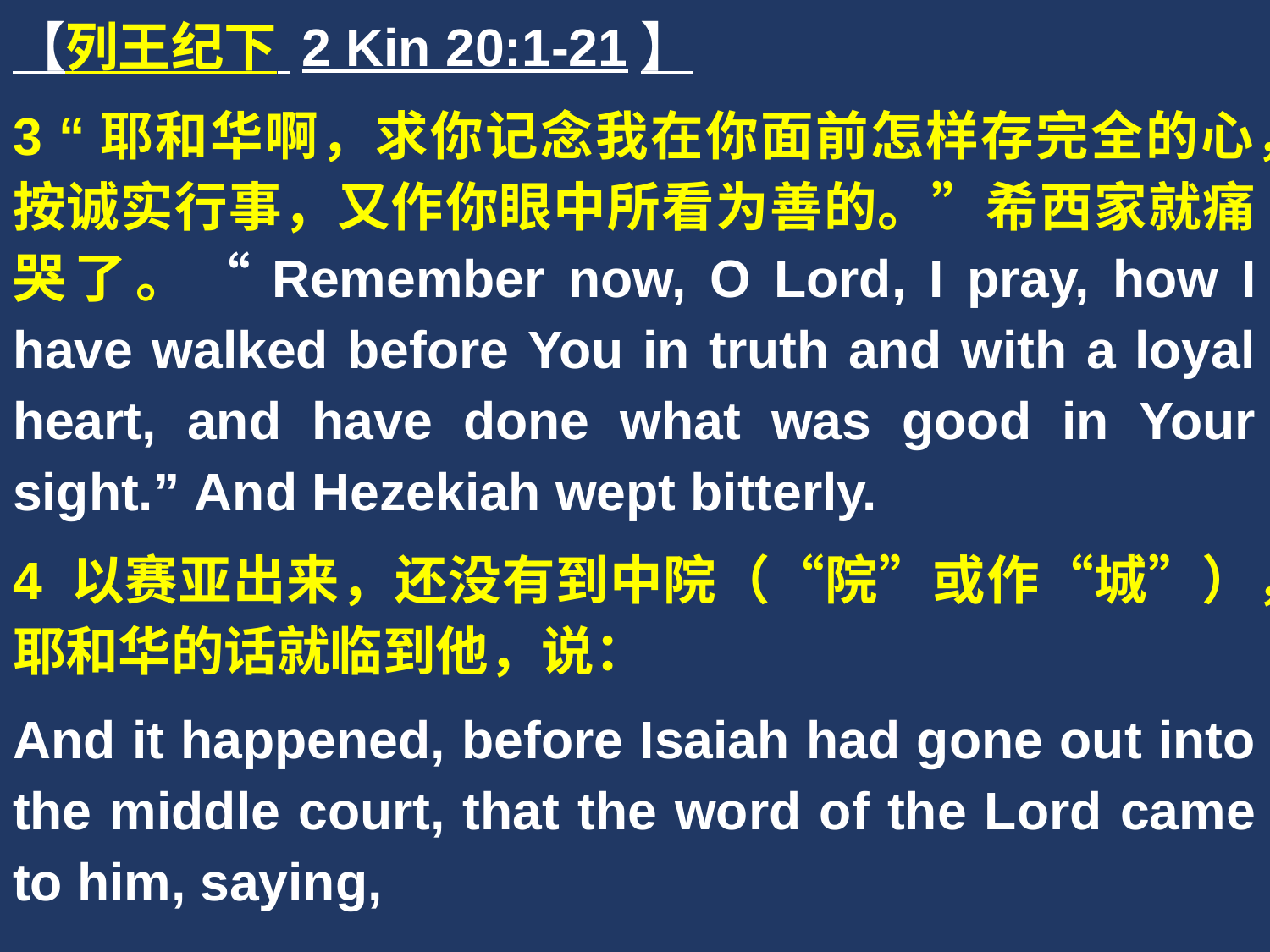

【列王纪下 2 Kin 20:1-21】
3 “耶和华啊，求你记念我在你面前怎样存完全的心，按诚实行事，又作你眼中所看为善的。”希西家就痛哭了。“Remember now, O Lord, I pray, how I have walked before You in truth and with a loyal heart, and have done what was good in Your sight.” And Hezekiah wept bitterly.
4 以赛亚出来，还没有到中院（“院”或作“城”），耶和华的话就临到他，说：
And it happened, before Isaiah had gone out into the middle court, that the word of the Lord came to him, saying,